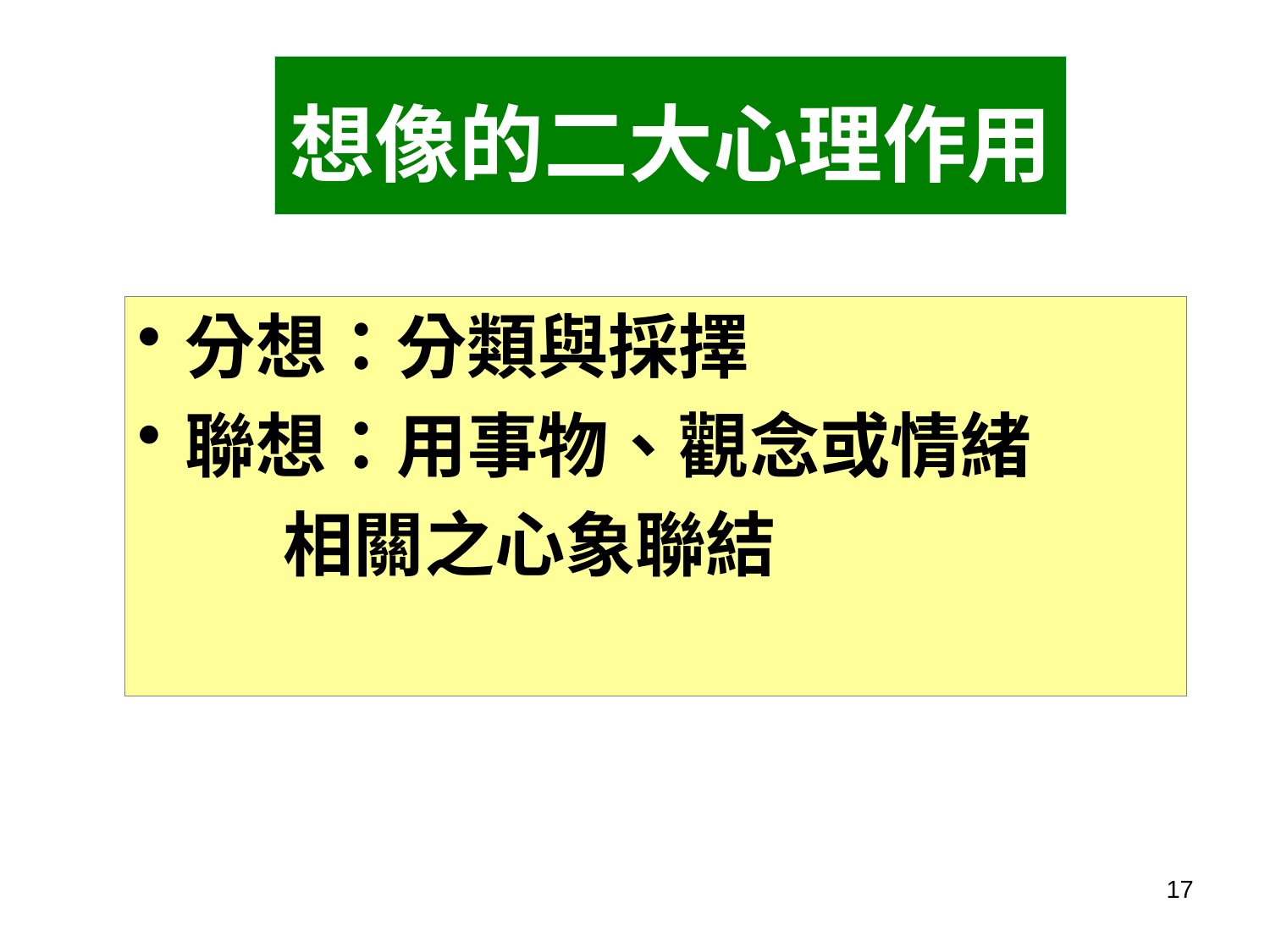

# 想像的二大心理作用
分想：分類與採擇
聯想：用事物、觀念或情緒
        相關之心象聯結

17